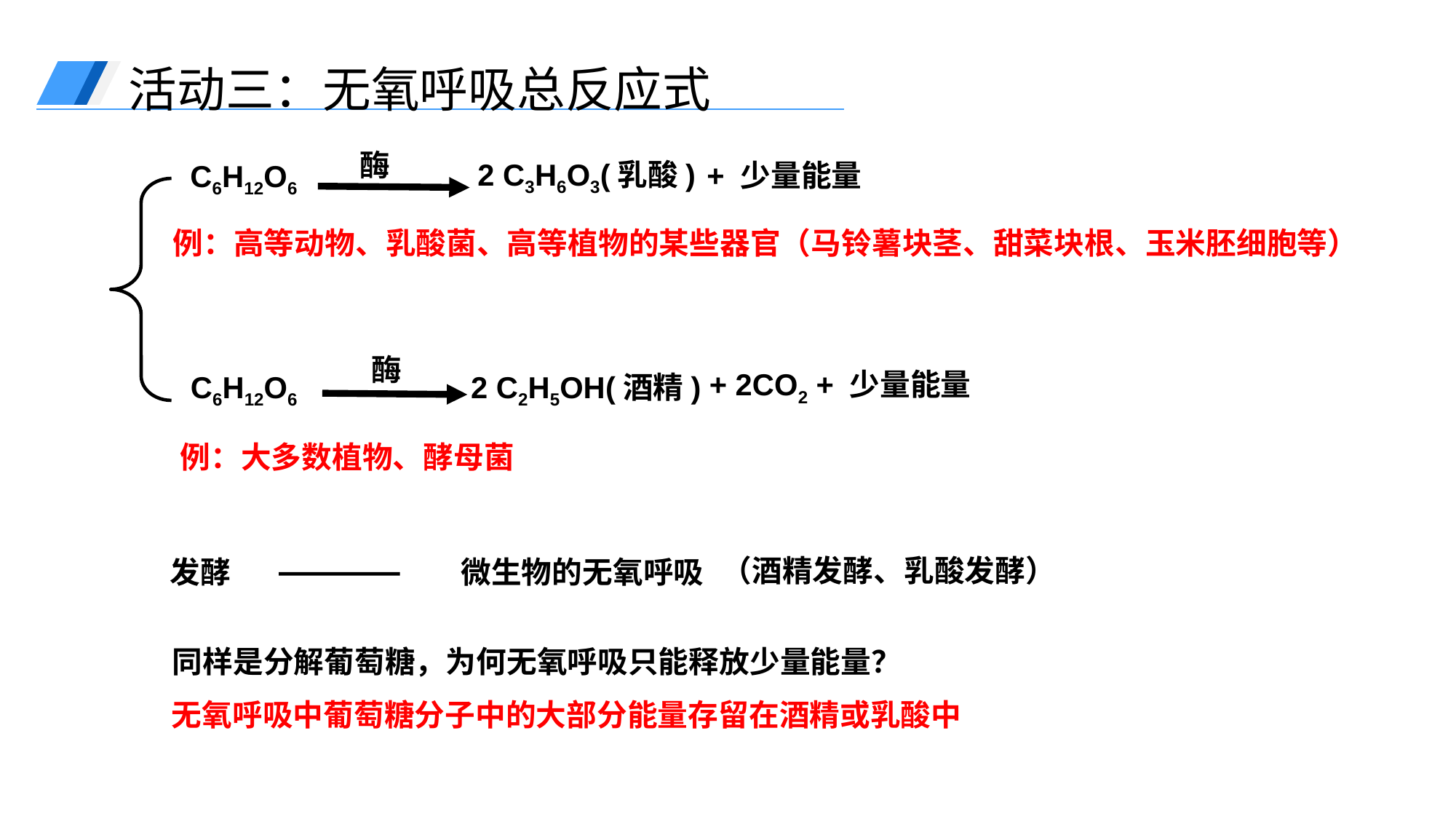

活动三：无氧呼吸总反应式

酶
2 C3H6O3(乳酸)
+ 少量能量
C6H12O6

例：高等动物、乳酸菌、高等植物的某些器官（马铃薯块茎、甜菜块根、玉米胚细胞等）
酶
+ 2CO2 + 少量能量
C6H12O6
2 C2H5OH(酒精)

例：大多数植物、酵母菌
（酒精发酵、乳酸发酵）
发酵
微生物的无氧呼吸

同样是分解葡萄糖，为何无氧呼吸只能释放少量能量？
无氧呼吸中葡萄糖分子中的大部分能量存留在酒精或乳酸中